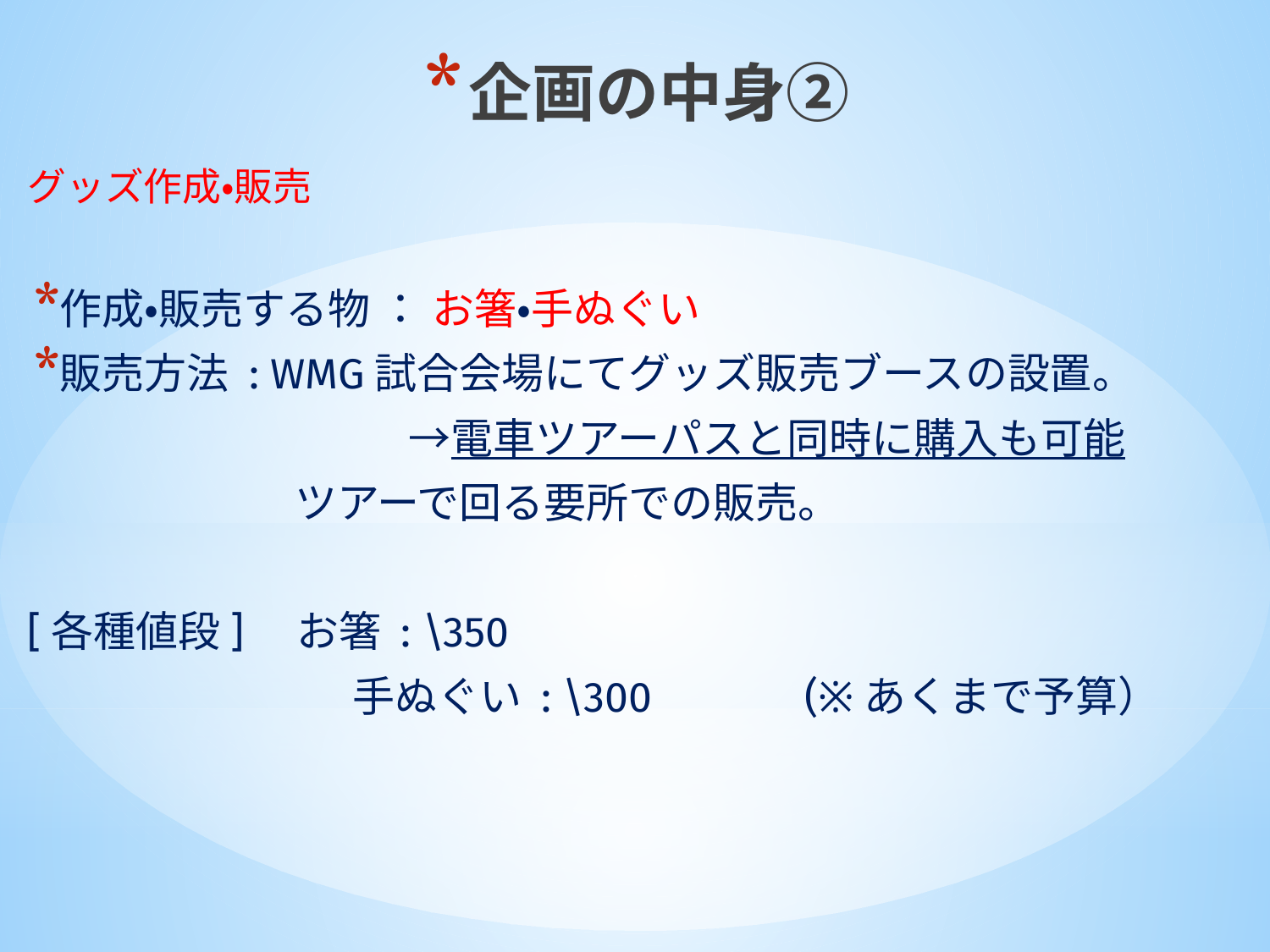

# 企画の中身②
グッズ作成・販売

作成・販売する物 ： お箸・手ぬぐい
販売方法 : WMG試合会場にてグッズ販売ブースの設置。
　　　　　　　　　→電車ツアーパスと同時に購入も可能
                           ツアーで回る要所での販売。

[各種値段]　お箸 : \350
　　　　　　　   手ぬぐい : \300        　(※あくまで予算）